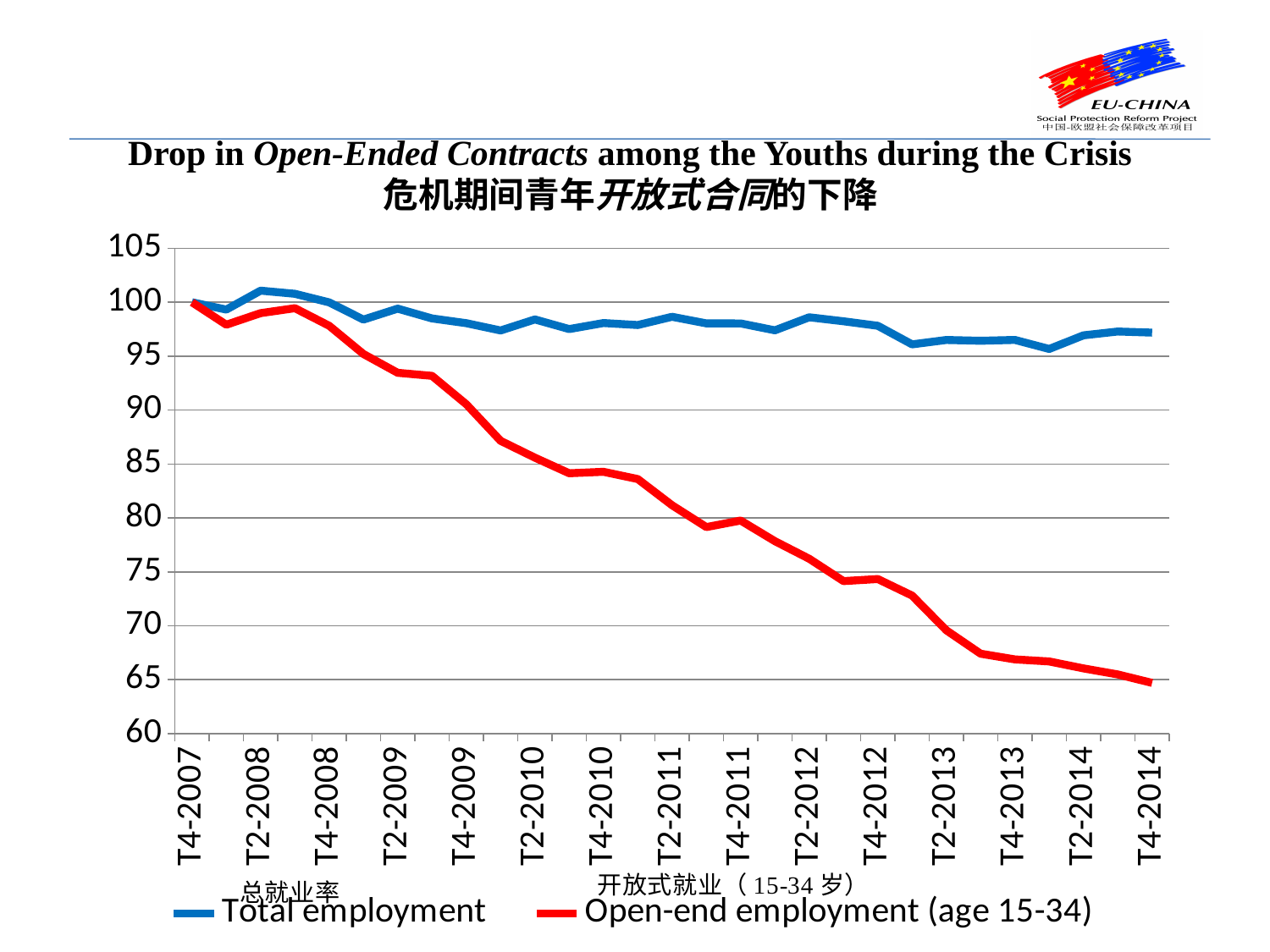

Drop in Open-Ended Contracts among the Youths during the Crisis
危机期间青年开放式合同的下降

### Chart

| Category | Total employment | Open-end employment (age 15-34) |
|---|---|---|
| T4-2007 | 100.0 | 100.0 |
| T1-2008 | 99.32072643314409 | 97.91677946112557 |
| T2-2008 | 101.077207204738 | 98.99188824490133 |
| T3-2008 | 100.78698038799388 | 99.45006221646324 |
| T4-2008 | 99.99070916278521 | 97.81932504870993 |
| T1-2009 | 98.39451813674347 | 95.20365322725017 |
| T2-2009 | 99.41136313261141 | 93.46103931559817 |
| T3-2009 | 98.50337599662004 | 93.17630194371986 |
| T4-2009 | 98.06212855382644 | 90.54526319718207 |
| T1-2010 | 97.38512231610854 | 87.15606137646598 |
| T2-2010 | 98.41000286543485 | 85.59303544230364 |
| T3-2010 | 97.51290933380787 | 84.1474616581396 |
| T4-2010 | 98.07732226517646 | 84.28276893098015 |
| T1-2011 | 97.88816968031061 | 83.60952712492646 |
| T2-2011 | 98.65457905145087 | 81.18196766218381 |
| T3-2011 | 98.04345566500669 | 79.15770358699048 |
| T4-2011 | 98.0395204155832 | 79.76210525491243 |
| T1-2012 | 97.40045936435823 | 77.8499943900356 |
| T2-2012 | 98.60709110228345 | 76.21914202794107 |
| T3-2012 | 98.23807242622387 | 74.1436164710398 |
| T4-2012 | 97.81937665562255 | 74.33149844107498 |
| T1-2013 | 96.09876051370725 | 72.79994360085072 |
| T2-2013 | 96.50629772385781 | 69.57970883939132 |
| T3-2013 | 96.42893488999523 | 67.41046116672055 |
| T4-2013 | 96.50813069875458 | 66.88280196871737 |
| T1-2014 | 95.66947084316786 | 66.6916945571365 |
| T2-2014 | 96.93379351138178 | 66.0494861065254 |
| T3-2014 | 97.28795727239955 | 65.48897348249311 |
| T4-2014 | 97.18646171690749 | 64.70468433179565 |